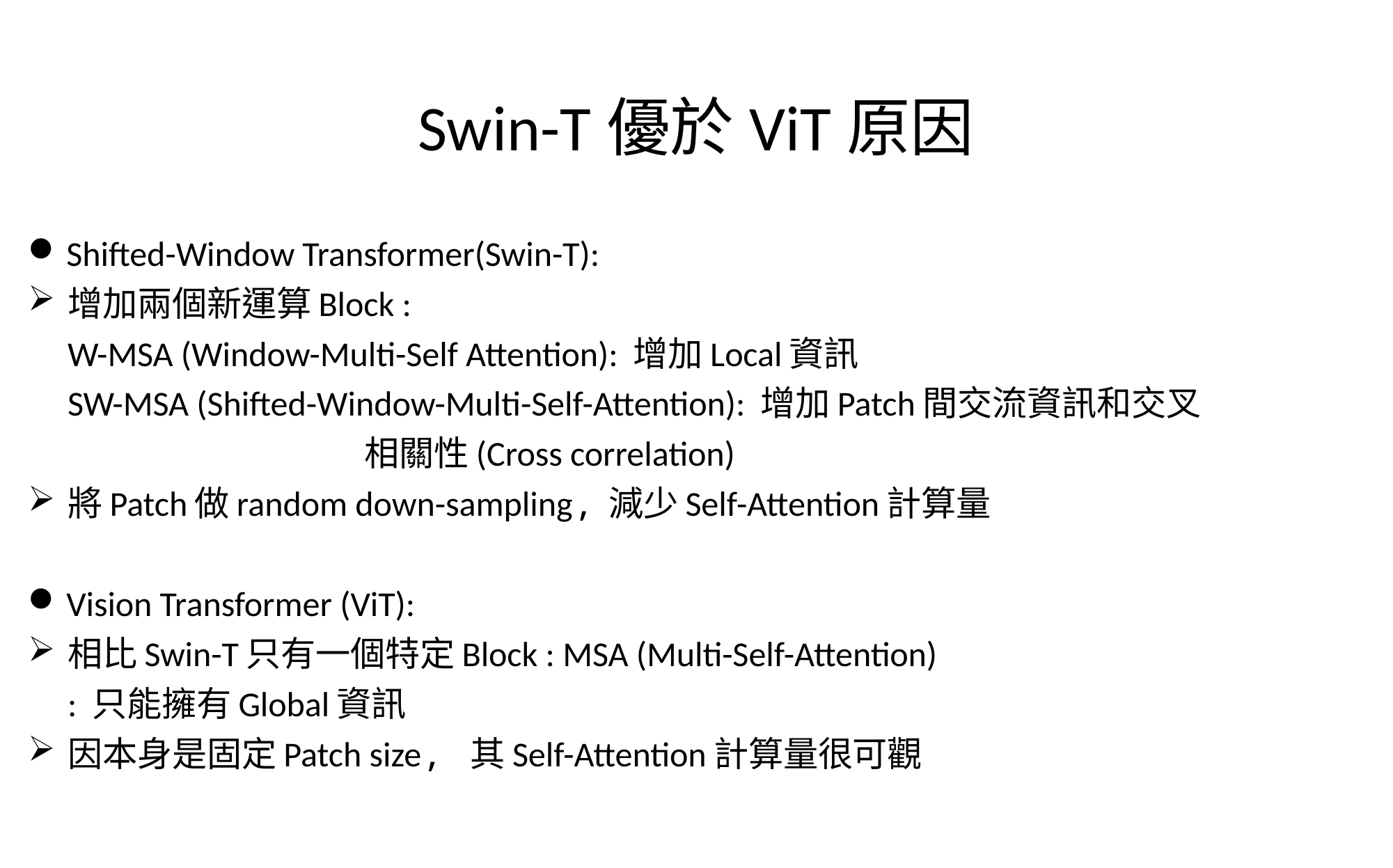

# Swin-T優於ViT原因
 Shifted-Window Transformer(Swin-T):
 增加兩個新運算Block :
     W-MSA (Window-Multi-Self Attention): 增加Local資訊
     SW-MSA (Shifted-Window-Multi-Self-Attention): 增加Patch間交流資訊和交叉
                                          相關性(Cross correlation)
 將Patch做random down-sampling, 減少Self-Attention計算量

 Vision Transformer (ViT):
 相比Swin-T只有一個特定Block : MSA (Multi-Self-Attention)
     : 只能擁有Global資訊
 因本身是固定Patch size, 其Self-Attention計算量很可觀